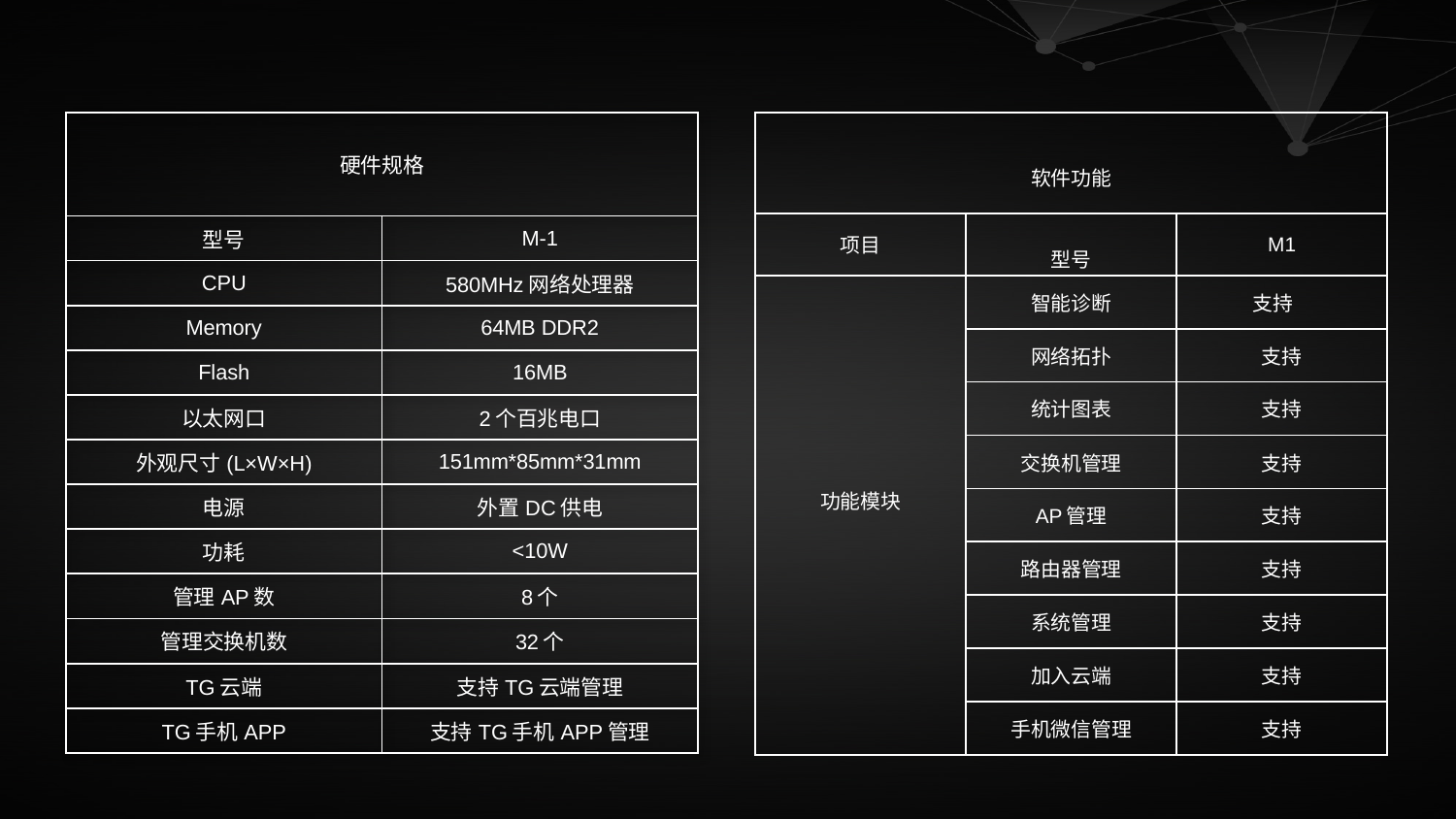

| 软件功能 |  |  |
| --- | --- | --- |
| 项目 | 型号 | M1 |
| 功能模块 | 智能诊断 | 支持 |
|  | 网络拓扑 | 支持 |
|  | 统计图表 | 支持 |
|  | 交换机管理 | 支持 |
|  | AP管理 | 支持 |
|  | 路由器管理 | 支持 |
|  | 系统管理 | 支持 |
|  | 加入云端 | 支持 |
|  | 手机微信管理 | 支持 |
| 硬件规格 |  |
| --- | --- |
| 型号 | M-1 |
| CPU | 580MHz网络处理器 |
| Memory | 64MB DDR2 |
| Flash | 16MB |
| 以太网口 | 2个百兆电口 |
| 外观尺寸(L×W×H) | 151mm\*85mm\*31mm |
| 电源 | 外置DC供电 |
| 功耗 | <10W |
| 管理AP数 | 8个 |
| 管理交换机数 | 32个 |
| TG云端 | 支持TG云端管理 |
| TG手机APP | 支持TG手机APP管理 |